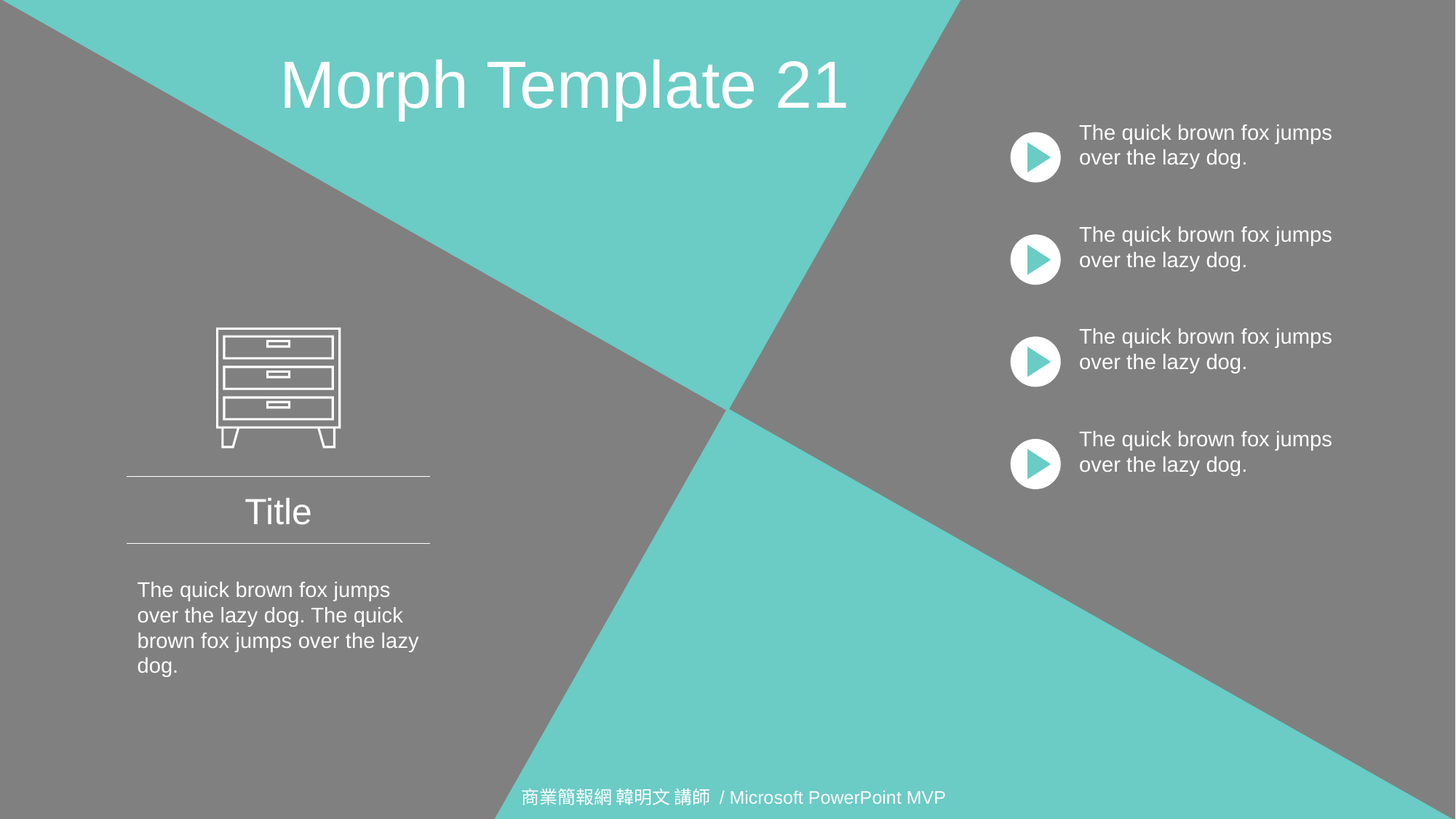

The quick brown fox jumps over the lazy dog. The quick brown fox jumps over the lazy dog.

The quick brown fox jumps over the lazy dog. The quick brown fox jumps over the lazy dog.

Morph Template 21
The quick brown fox jumps over the lazy dog.

The quick brown fox jumps over the lazy dog.

The quick brown fox jumps over the lazy dog.

The quick brown fox jumps over the lazy dog. The quick brown fox jumps over the lazy dog.

The quick brown fox jumps over the lazy dog. The quick brown fox jumps over the lazy dog.

The quick brown fox jumps over the lazy dog.

Title
The quick brown fox jumps over the lazy dog. The quick brown fox jumps over the lazy dog.
商業簡報網 韓明文 講師 / Microsoft PowerPoint MVP

The quick brown fox jumps over the lazy dog. The quick brown fox jumps over the lazy dog.

The quick brown fox jumps over the lazy dog. The quick brown fox jumps over the lazy dog.